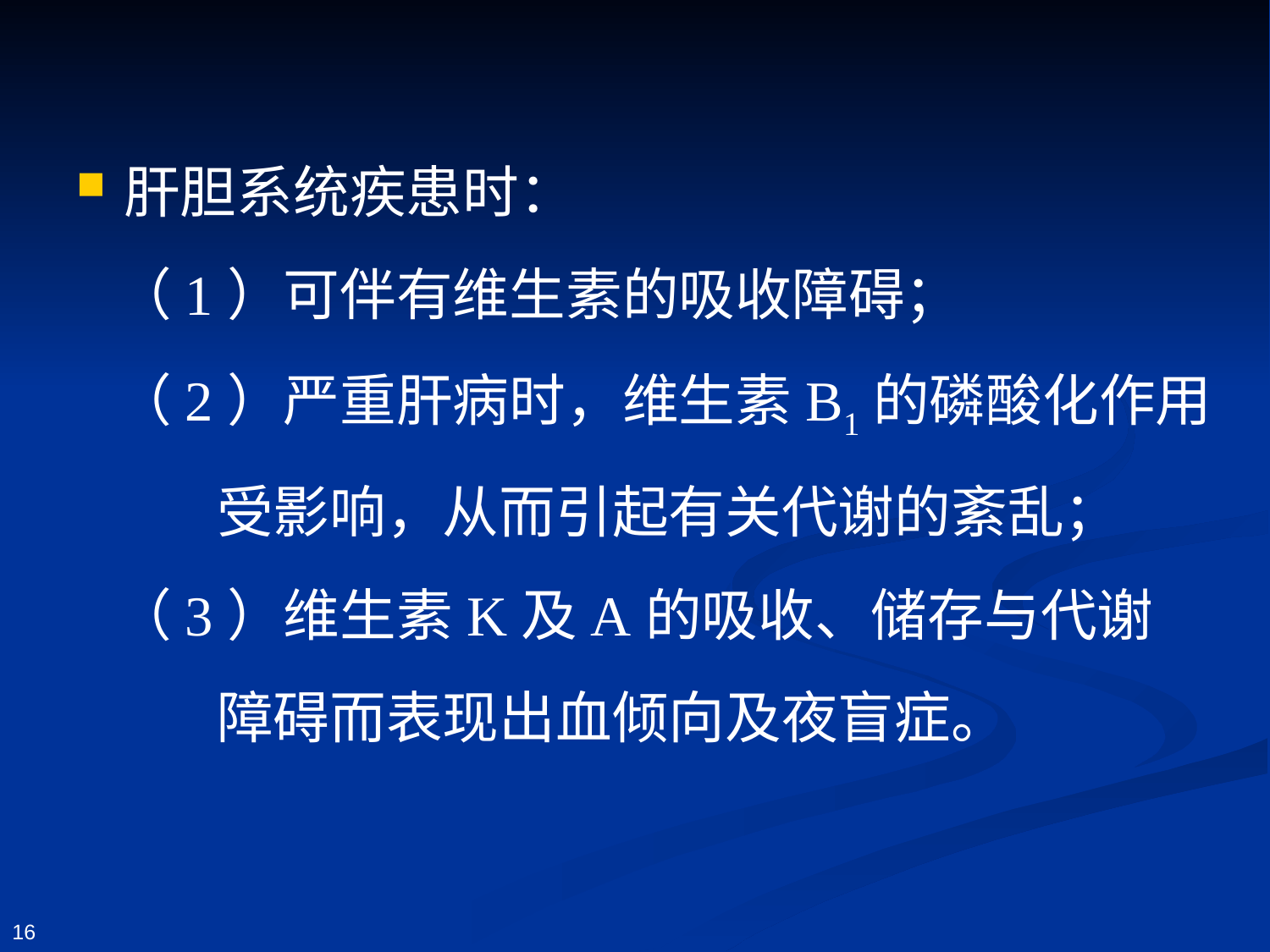

肝胆系统疾患时：
  （1）可伴有维生素的吸收障碍；
  （2）严重肝病时，维生素B1的磷酸化作用
          受影响，从而引起有关代谢的紊乱；
  （3）维生素K及A的吸收、储存与代谢
          障碍而表现出血倾向及夜盲症。
16